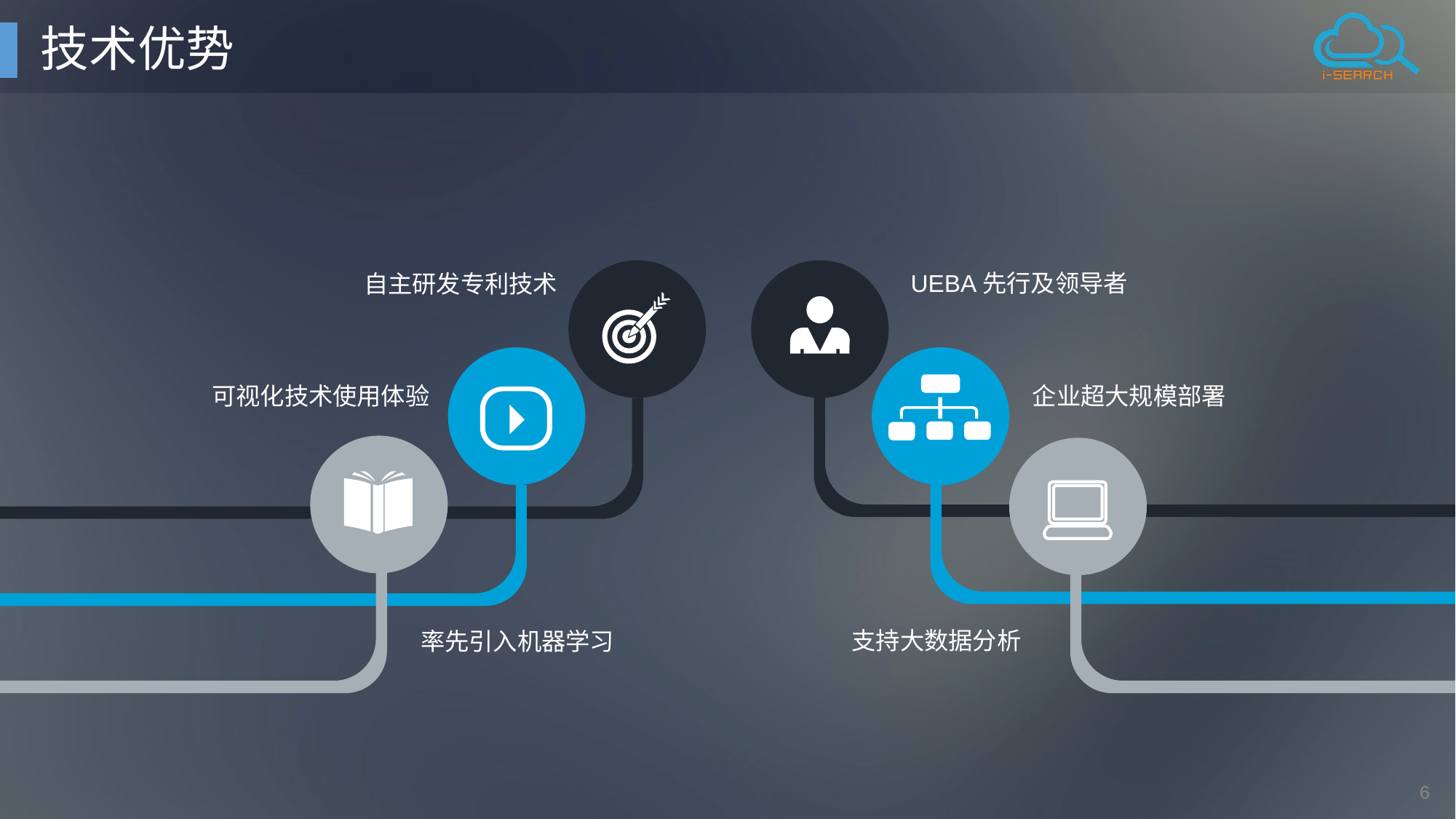

# 技术优势

UEBA先行及领导者
自主研发专利技术

企业超大规模部署
可视化技术使用体验

支持大数据分析
率先引入机器学习